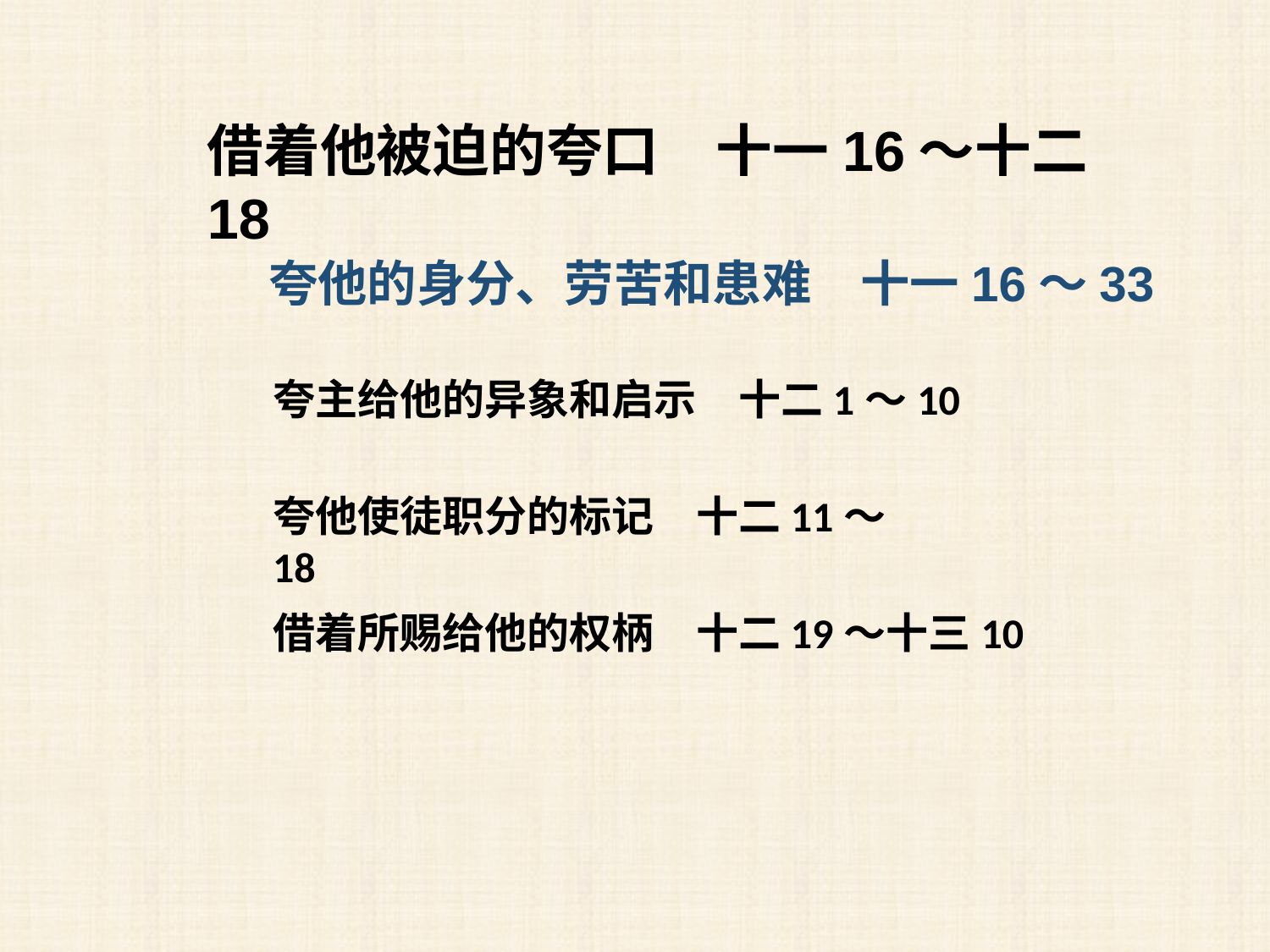

借着他被迫的夸口　十一16～十二18
夸他的身分、劳苦和患难　十一16～33
夸主给他的异象和启示　十二1～10
夸他使徒职分的标记　十二11～18
借着所赐给他的权柄　十二19～十三10